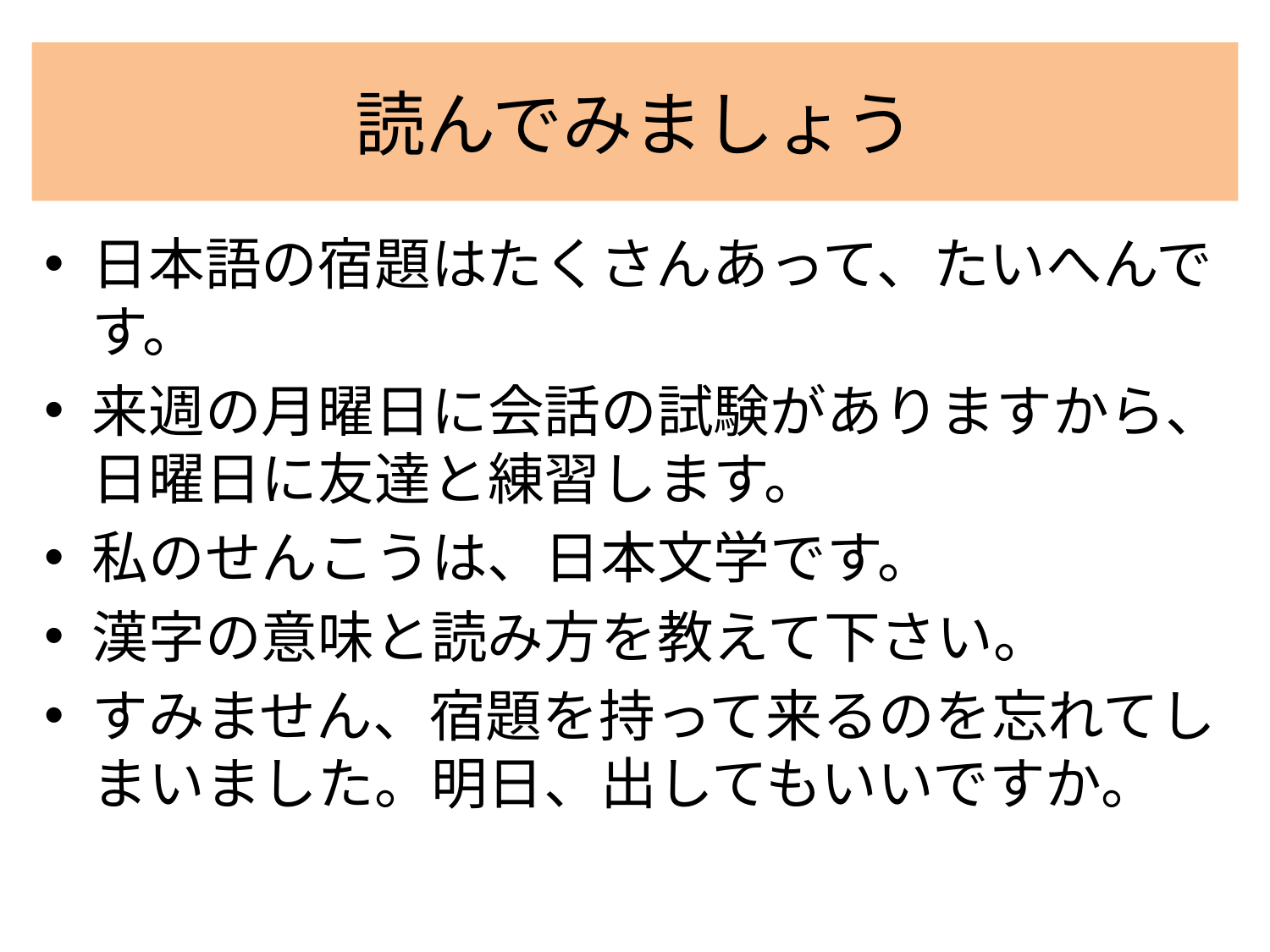

# 読んでみましょう
日本語の宿題はたくさんあって、たいへんです。
来週の月曜日に会話の試験がありますから、日曜日に友達と練習します。
私のせんこうは、日本文学です。
漢字の意味と読み方を教えて下さい。
すみません、宿題を持って来るのを忘れてしまいました。明日、出してもいいですか。